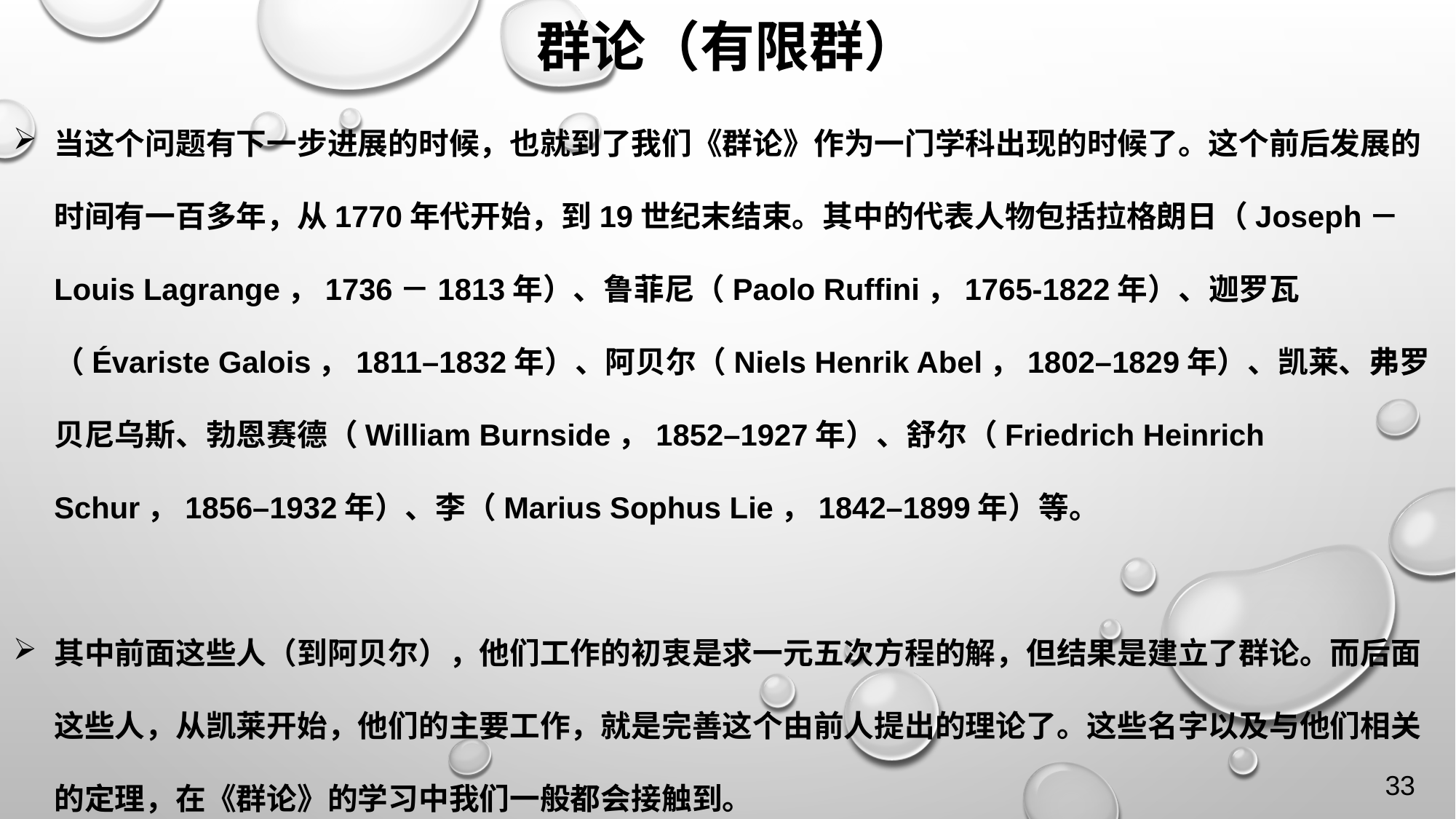

群论（有限群）
当这个问题有下一步进展的时候，也就到了我们《群论》作为一门学科出现的时候了。这个前后发展的时间有一百多年，从1770年代开始，到19世纪末结束。其中的代表人物包括拉格朗日（Joseph－Louis Lagrange，1736－1813年）、鲁菲尼（Paolo Ruffini，1765-1822年）、迦罗瓦（Évariste Galois，1811–1832年）、阿贝尔（Niels Henrik Abel，1802–1829年）、凯莱、弗罗贝尼乌斯、勃恩赛德（William Burnside，1852–1927年）、舒尔（Friedrich Heinrich Schur，1856–1932年）、李（Marius Sophus Lie，1842–1899年）等。

其中前面这些人（到阿贝尔），他们工作的初衷是求一元五次方程的解，但结果是建立了群论。而后面这些人，从凯莱开始，他们的主要工作，就是完善这个由前人提出的理论了。这些名字以及与他们相关的定理，在《群论》的学习中我们一般都会接触到。
33